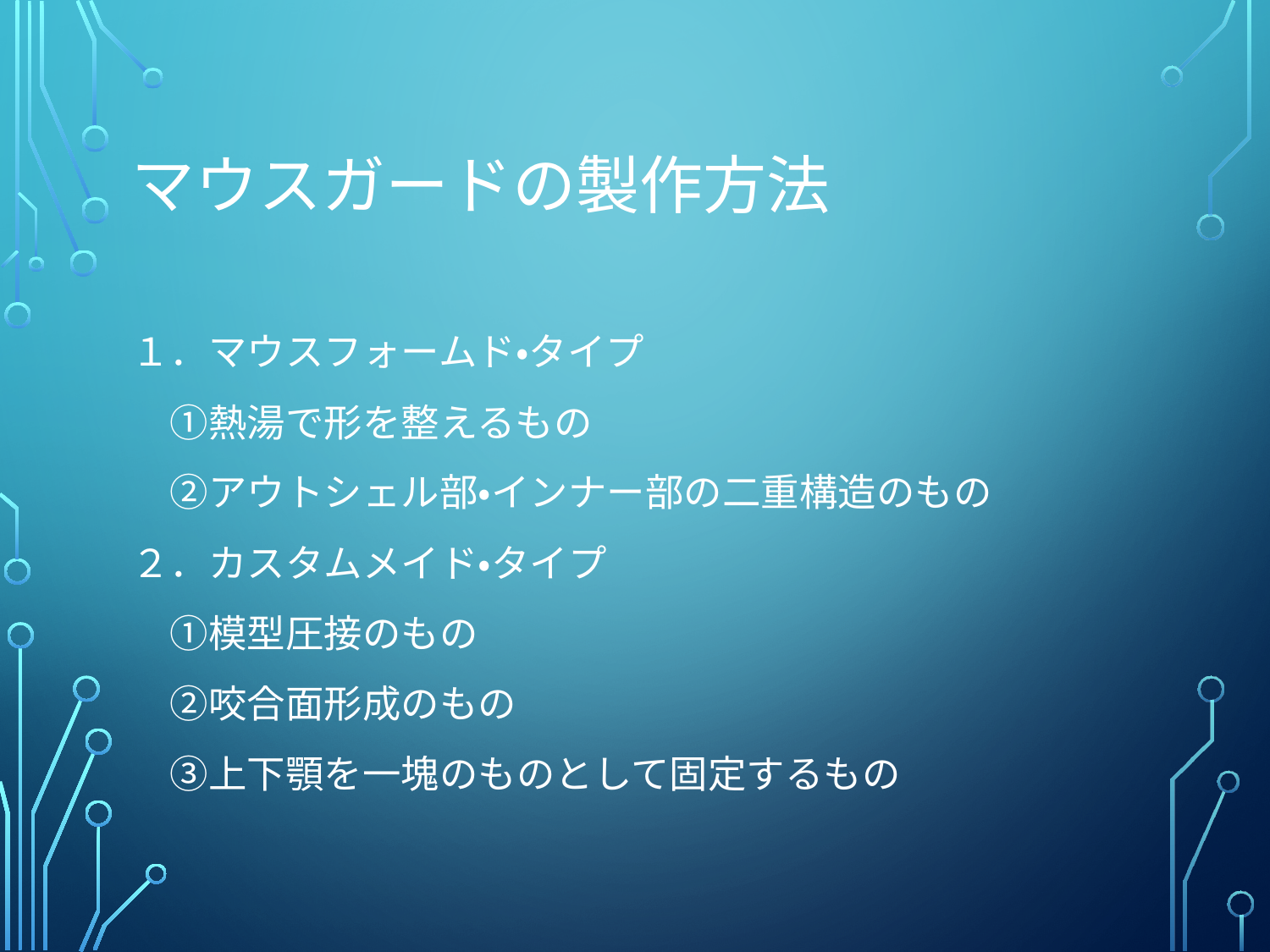

# マウスガードの製作方法
１．マウスフォームド・タイプ
　①熱湯で形を整えるもの
　②アウトシェル部・インナー部の二重構造のもの
２．カスタムメイド・タイプ
　①模型圧接のもの
　②咬合面形成のもの
　③上下顎を一塊のものとして固定するもの